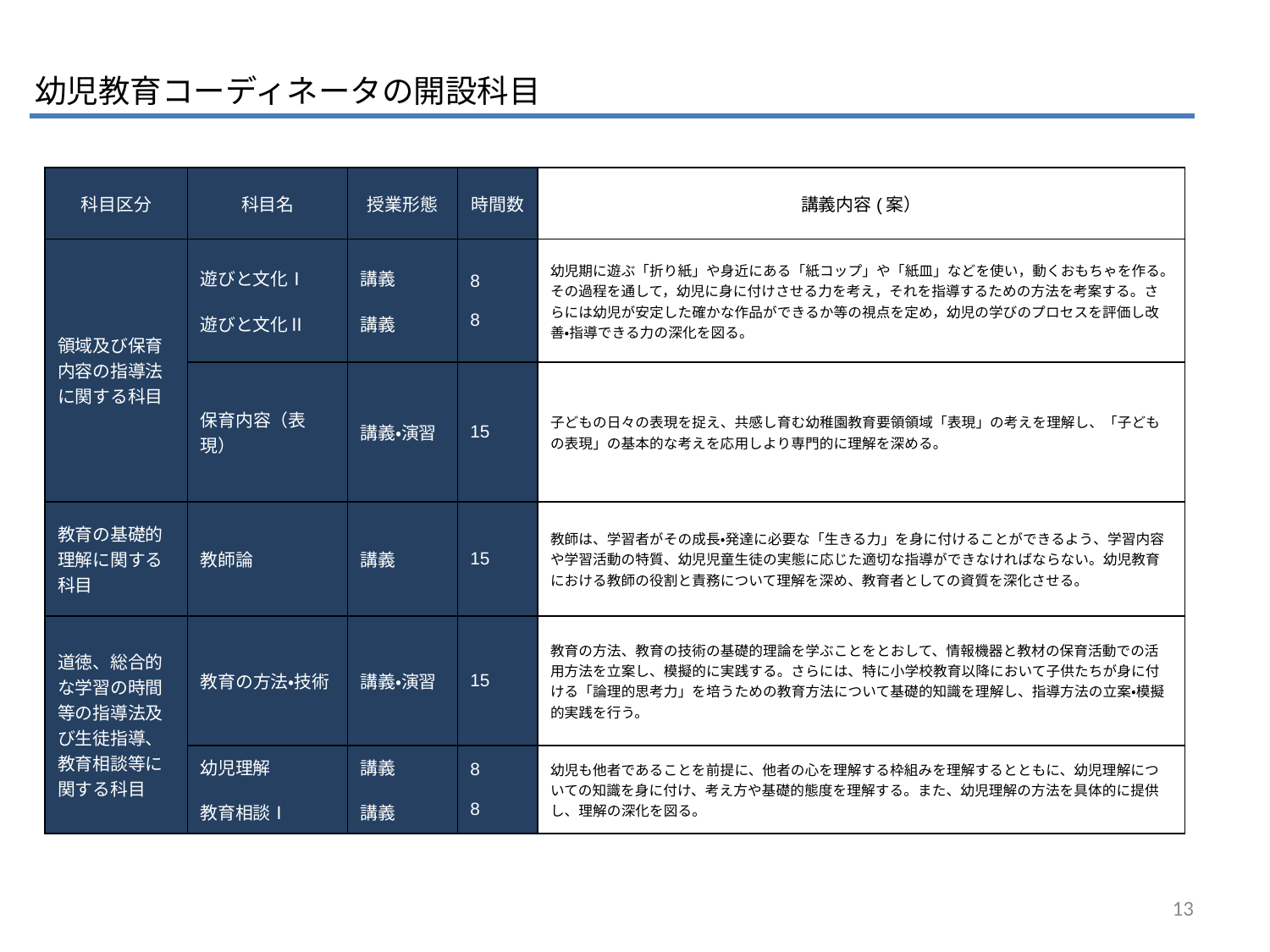

幼児教育コーディネータの開設科目
| 科目区分 | 科目名 | 授業形態 | 時間数 | 講義内容(案） |
| --- | --- | --- | --- | --- |
| 領域及び保育内容の指導法に関する科目 | 遊びと文化Ⅰ 遊びと文化Ⅱ | 講義 講義 | 8 8 | 幼児期に遊ぶ「折り紙」や身近にある「紙コップ」や「紙皿」などを使い，動くおもちゃを作る。その過程を通して，幼児に身に付けさせる力を考え，それを指導するための方法を考案する。さらには幼児が安定した確かな作品ができるか等の視点を定め，幼児の学びのプロセスを評価し改善・指導できる力の深化を図る。 |
|  | 保育内容（表現） | 講義・演習 | 15 | 子どもの日々の表現を捉え、共感し育む幼稚園教育要領領域「表現」の考えを理解し、「子どもの表現」の基本的な考えを応用しより専門的に理解を深める。 |
| 教育の基礎的理解に関する科目 | 教師論 | 講義 | 15 | 教師は、学習者がその成長・発達に必要な「生きる力」を身に付けることができるよう、学習内容や学習活動の特質、幼児児童生徒の実態に応じた適切な指導ができなければならない。幼児教育における教師の役割と責務について理解を深め、教育者としての資質を深化させる。 |
| 道徳、総合的な学習の時間等の指導法及び生徒指導、教育相談等に関する科目 | 教育の方法・技術 | 講義・演習 | 15 | 教育の方法、教育の技術の基礎的理論を学ぶことをとおして、情報機器と教材の保育活動での活用方法を立案し、模擬的に実践する。さらには、特に小学校教育以降において子供たちが身に付ける「論理的思考力」を培うための教育方法について基礎的知識を理解し、指導方法の立案・模擬的実践を行う。 |
|  | 幼児理解 教育相談Ⅰ | 講義 講義 | 8 8 | 幼児も他者であることを前提に、他者の心を理解する枠組みを理解するとともに、幼児理解についての知識を身に付け、考え方や基礎的態度を理解する。また、幼児理解の方法を具体的に提供し、理解の深化を図る。 |
13